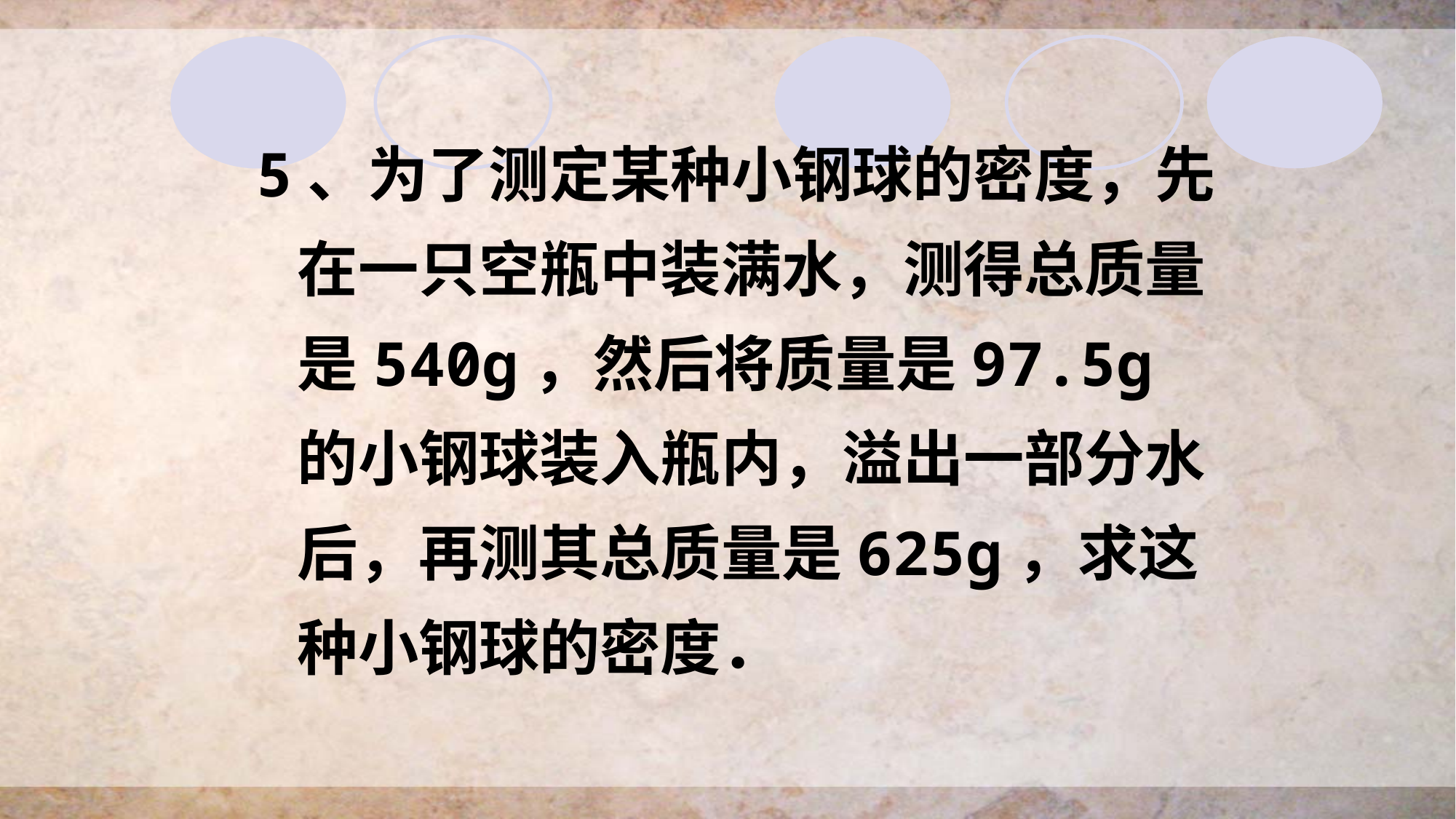

5、为了测定某种小钢球的密度，先在一只空瓶中装满水，测得总质量是540g，然后将质量是97.5g的小钢球装入瓶内，溢出一部分水后，再测其总质量是625g，求这种小钢球的密度．